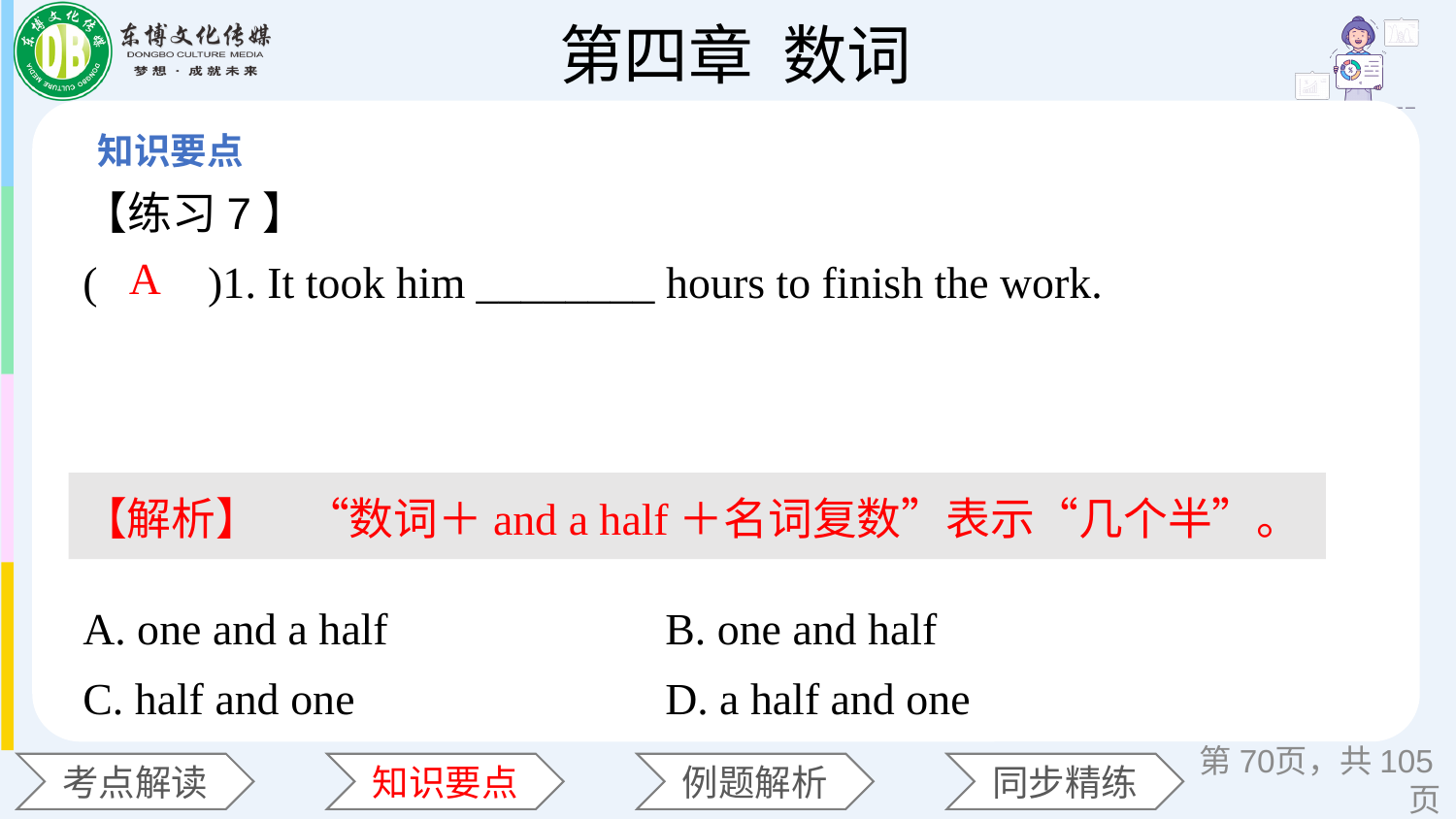

【练习7】
(　　)1. It took him ________ hours to finish the work.
A. one and a half    		B. one and half
C. half and one    		D. a half and one
A
【解析】　“数词＋and a half＋名词复数”表示“几个半”。
第70页，共105页